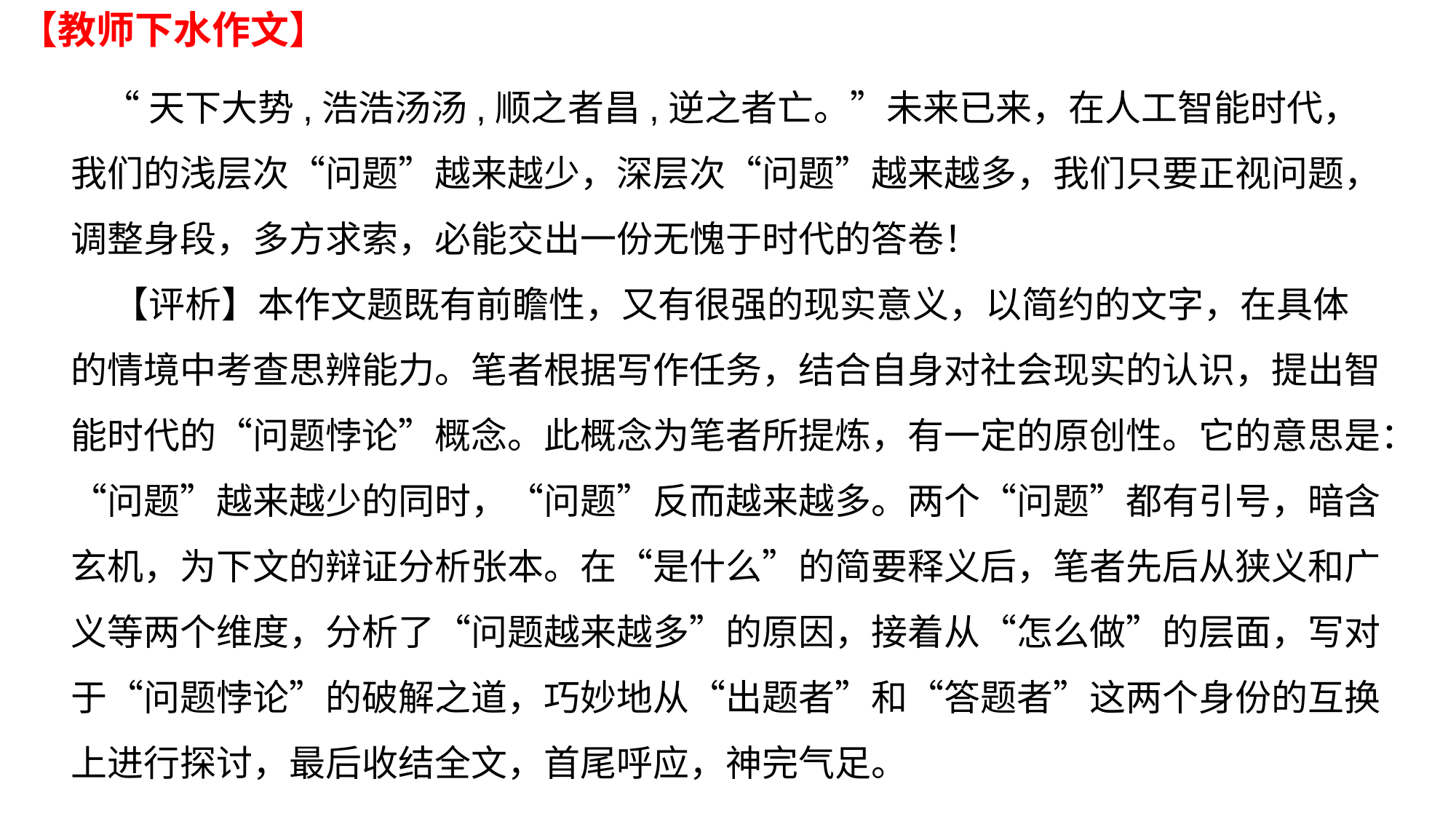

【教师下水作文】
    “天下大势,浩浩汤汤,顺之者昌,逆之者亡。”未来已来，在人工智能时代，我们的浅层次“问题”越来越少，深层次“问题”越来越多，我们只要正视问题，调整身段，多方求索，必能交出一份无愧于时代的答卷！
    【评析】本作文题既有前瞻性，又有很强的现实意义，以简约的文字，在具体的情境中考查思辨能力。笔者根据写作任务，结合自身对社会现实的认识，提出智能时代的“问题悖论”概念。此概念为笔者所提炼，有一定的原创性。它的意思是：“问题”越来越少的同时，“问题”反而越来越多。两个“问题”都有引号，暗含玄机，为下文的辩证分析张本。在“是什么”的简要释义后，笔者先后从狭义和广义等两个维度，分析了“问题越来越多”的原因，接着从“怎么做”的层面，写对于“问题悖论”的破解之道，巧妙地从“出题者”和“答题者”这两个身份的互换上进行探讨，最后收结全文，首尾呼应，神完气足。